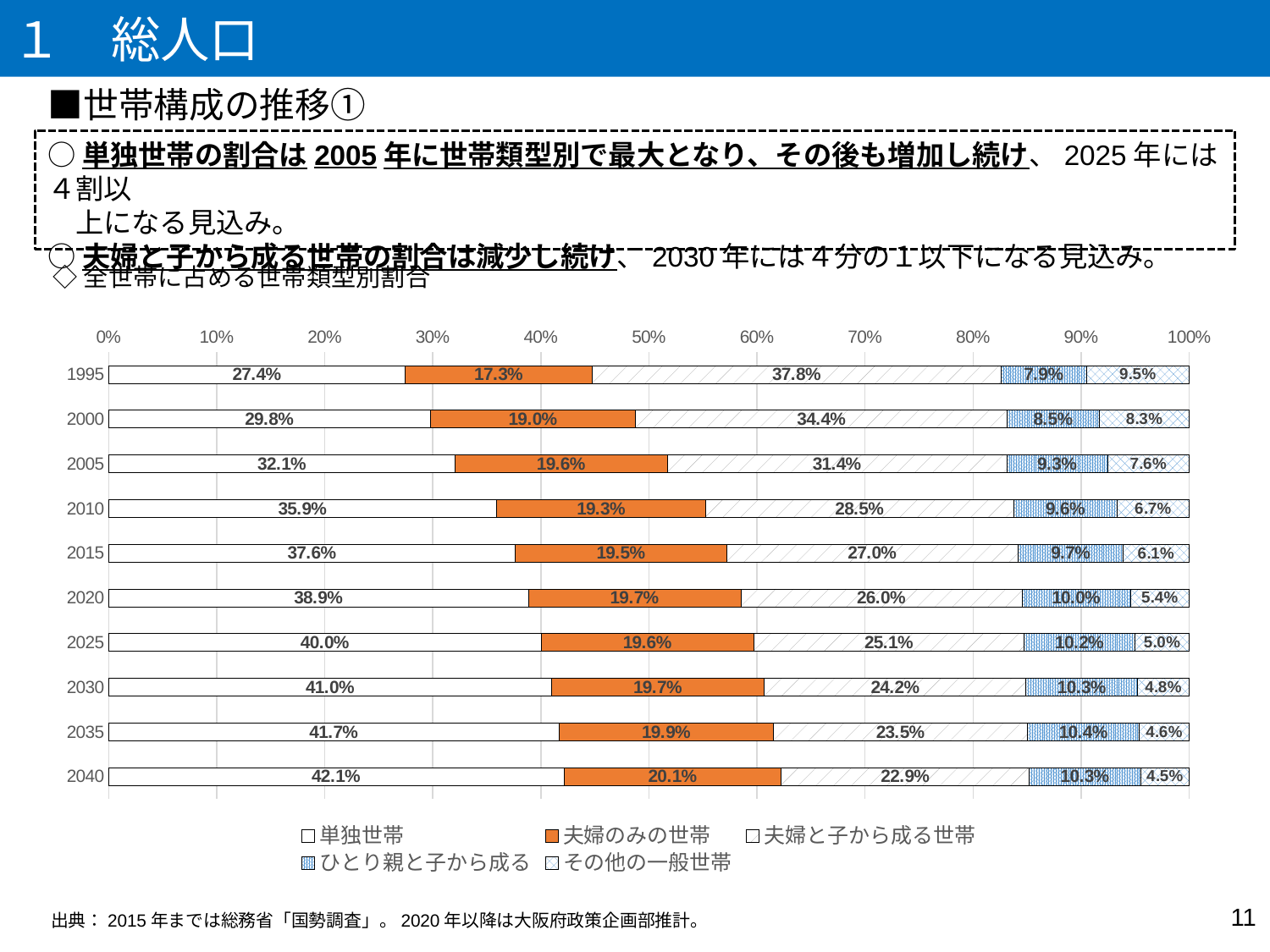

１　総人口
　■世帯構成の推移①
○単独世帯の割合は2005年に世帯類型別で最大となり、その後も増加し続け、2025年には４割以
　上になる見込み。
○夫婦と子から成る世帯の割合は減少し続け、2030年には４分の１以下になる見込み。
◇全世帯に占める世帯類型別割合

### Chart

| Category | 単独世帯 | 夫婦のみの世帯 | 夫婦と子から成る世帯 | ひとり親と子から成る | その他の一般世帯 |
|---|---|---|---|---|---|
| 1995 | 0.27440858097656035 | 0.17335479454023472 | 0.37793637897784277 | 0.07935244558993908 | 0.09494779991542311 |
| 2000 | 0.2977828206226627 | 0.18995090944877333 | 0.34388567922103486 | 0.08519844623774184 | 0.08318214446978732 |
| 2005 | 0.320775426231823 | 0.19622608298963432 | 0.31407124115710133 | 0.09341158967334923 | 0.07551565994809215 |
| 2010 | 0.3592706735044746 | 0.19310127649471118 | 0.2852885048239534 | 0.09550860442846644 | 0.06683094074839434 |
| 2015 | 0.37635613891100445 | 0.1954823392601271 | 0.26979003759172404 | 0.09716625092866069 | 0.06120523330848374 |
| 2020 | 0.38852600796711884 | 0.1965493664406823 | 0.26010719059616794 | 0.10049362312771082 | 0.05432381186832013 |
| 2025 | 0.4004914041675841 | 0.19636541458267925 | 0.2505131365705096 | 0.10241235906667621 | 0.05021768561255078 |
| 2030 | 0.4098956973977609 | 0.1968828358838107 | 0.24219497382716998 | 0.10324852047407429 | 0.04777797241718416 |
| 2035 | 0.41676382348203306 | 0.19864282982702597 | 0.23490074490770296 | 0.10359566837036928 | 0.04609693341286876 |
| 2040 | 0.42126686429070975 | 0.20124059334211167 | 0.22935355254630327 | 0.1032885149917713 | 0.04485047482910398 |
11
出典：2015年までは総務省「国勢調査」。2020年以降は大阪府政策企画部推計。